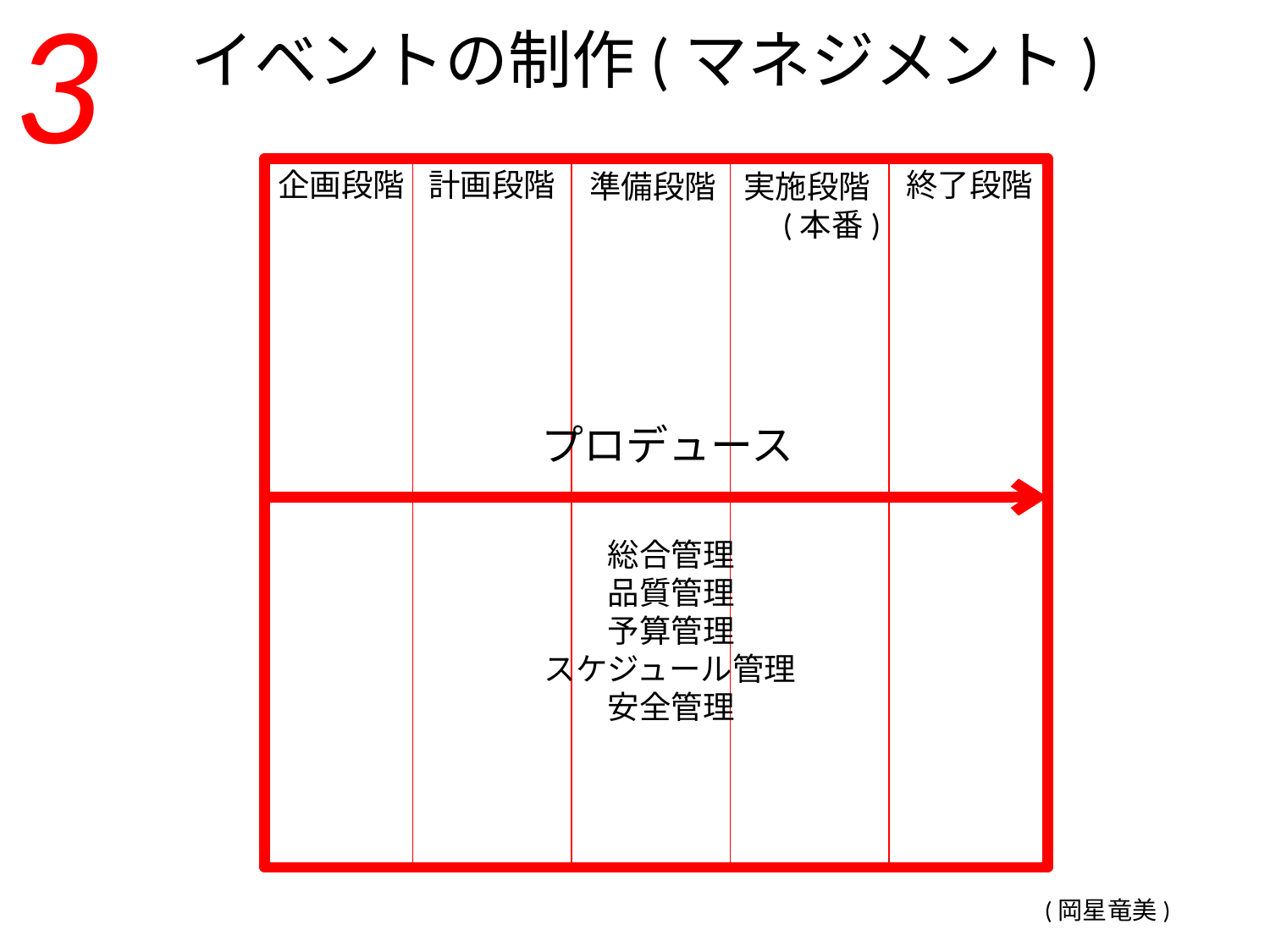

3
# イベントの制作(マネジメント)
計画段階
終了段階
企画段階

準備段階
実施段階
　(本番)
プロデュース
　　総合管理
　　品質管理
　　予算管理
スケジュール管理
　　安全管理

(岡星竜美)